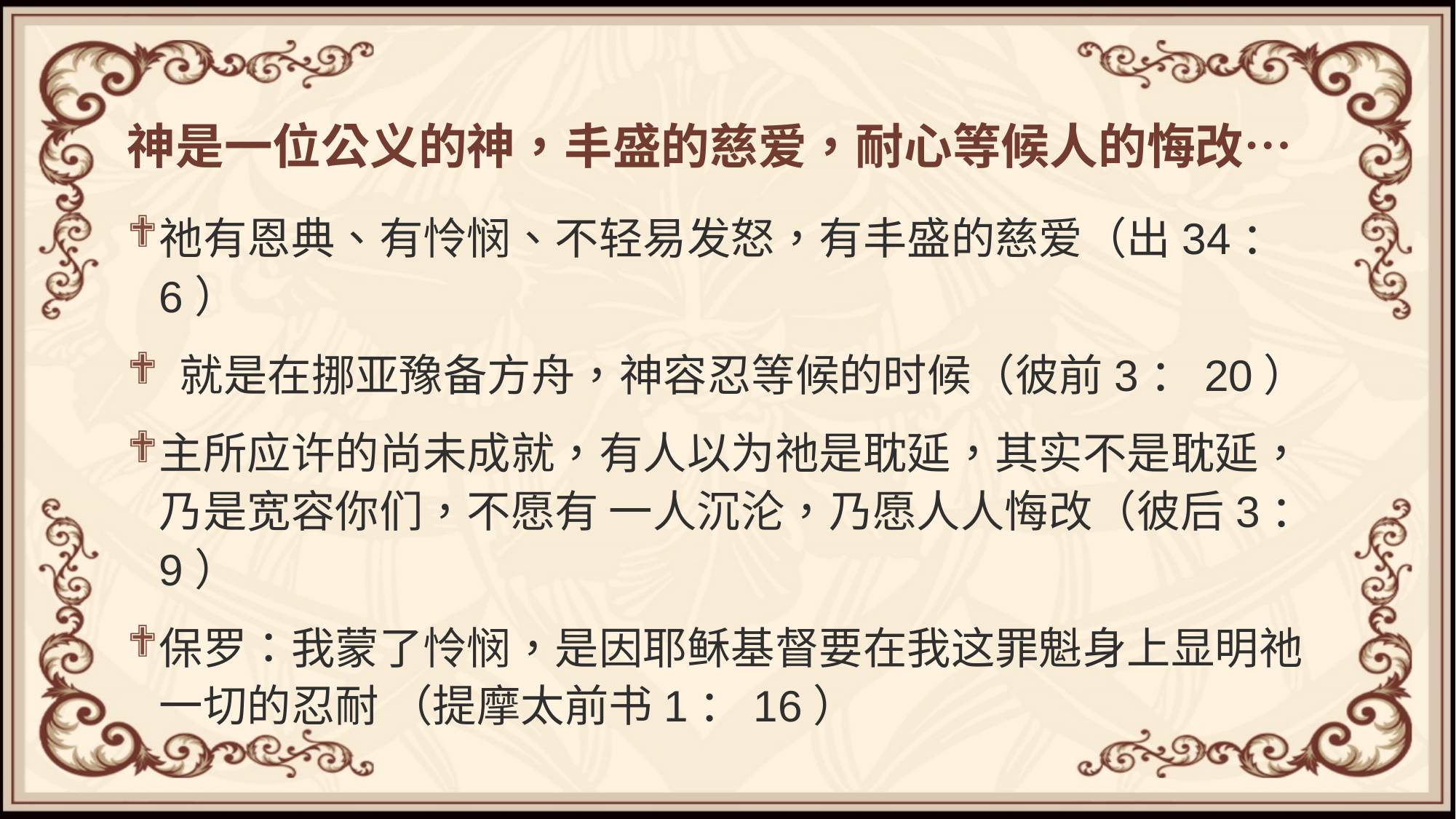

# 神是一位公义的神，丰盛的慈爱，耐心等候人的悔改⋯
祂有恩典、有怜悯、不轻易发怒，有丰盛的慈爱（出34：6）
 就是在挪亚豫备方舟，神容忍等候的时候（彼前3：20）
主所应许的尚未成就，有人以为祂是耽延，其实不是耽延，乃是宽容你们，不愿有 一人沉沦，乃愿人人悔改（彼后3：9）
保罗：我蒙了怜悯，是因耶稣基督要在我这罪魁身上显明祂一切的忍耐 （提摩太前书1：16）